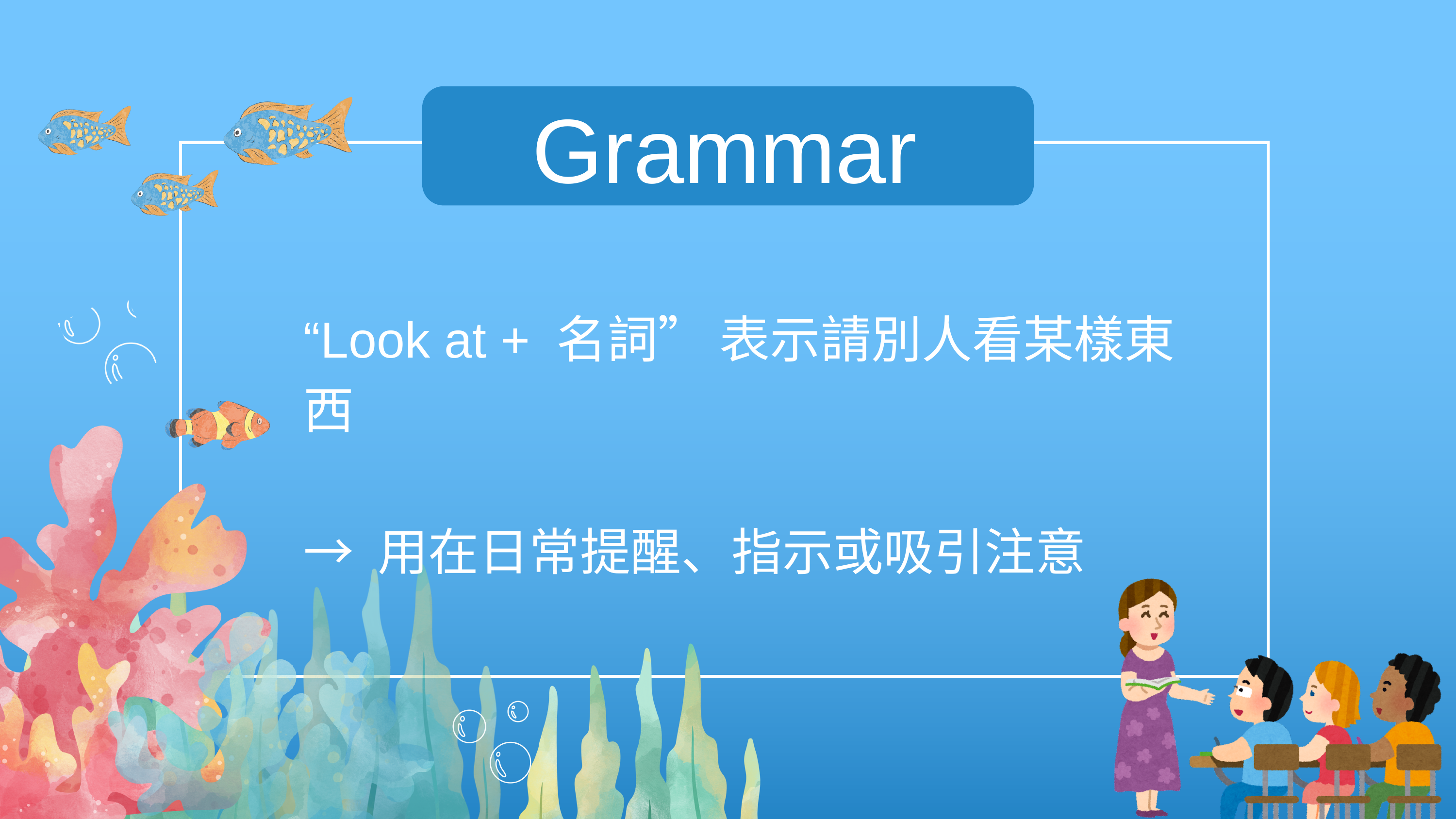

Grammar

“Look at + 名詞” 表示請別人看某樣東西

→ 用在日常提醒、指示或吸引注意